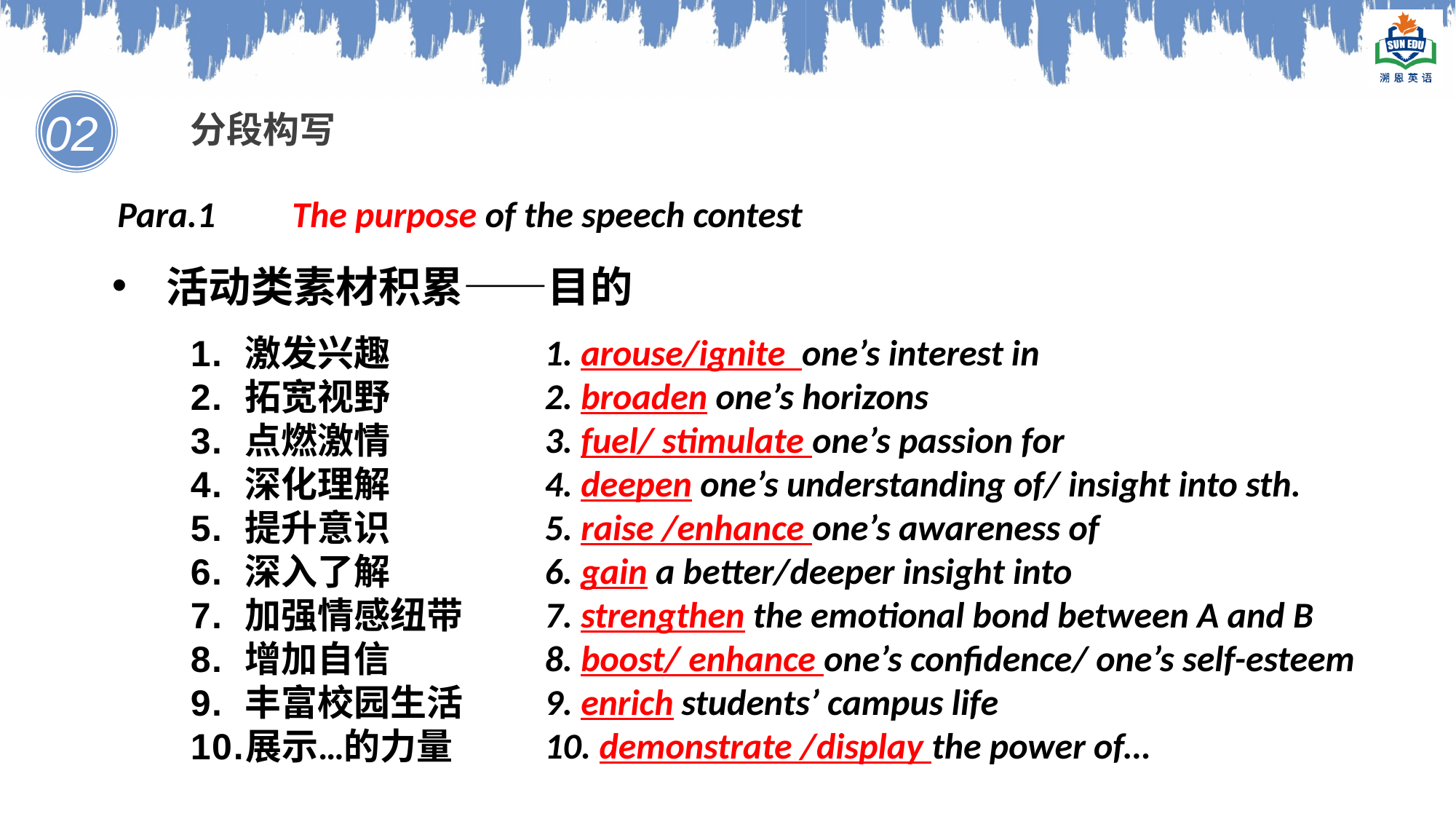

02
分段构写
Para.1
The purpose of the speech contest
活动类素材积累——目的
1. arouse/ignite  one’s interest in
2. broaden one’s horizons
3. fuel/ stimulate one’s passion for
4. deepen one’s understanding of/ insight into sth.
5. raise /enhance one’s awareness of
6. gain a better/deeper insight into
7. strengthen the emotional bond between A and B
8. boost/ enhance one’s confidence/ one’s self-esteem
9. enrich students’ campus life
10. demonstrate /display the power of…
激发兴趣
拓宽视野
点燃激情
深化理解
提升意识
深入了解
加强情感纽带
增加自信
丰富校园生活
展示…的力量